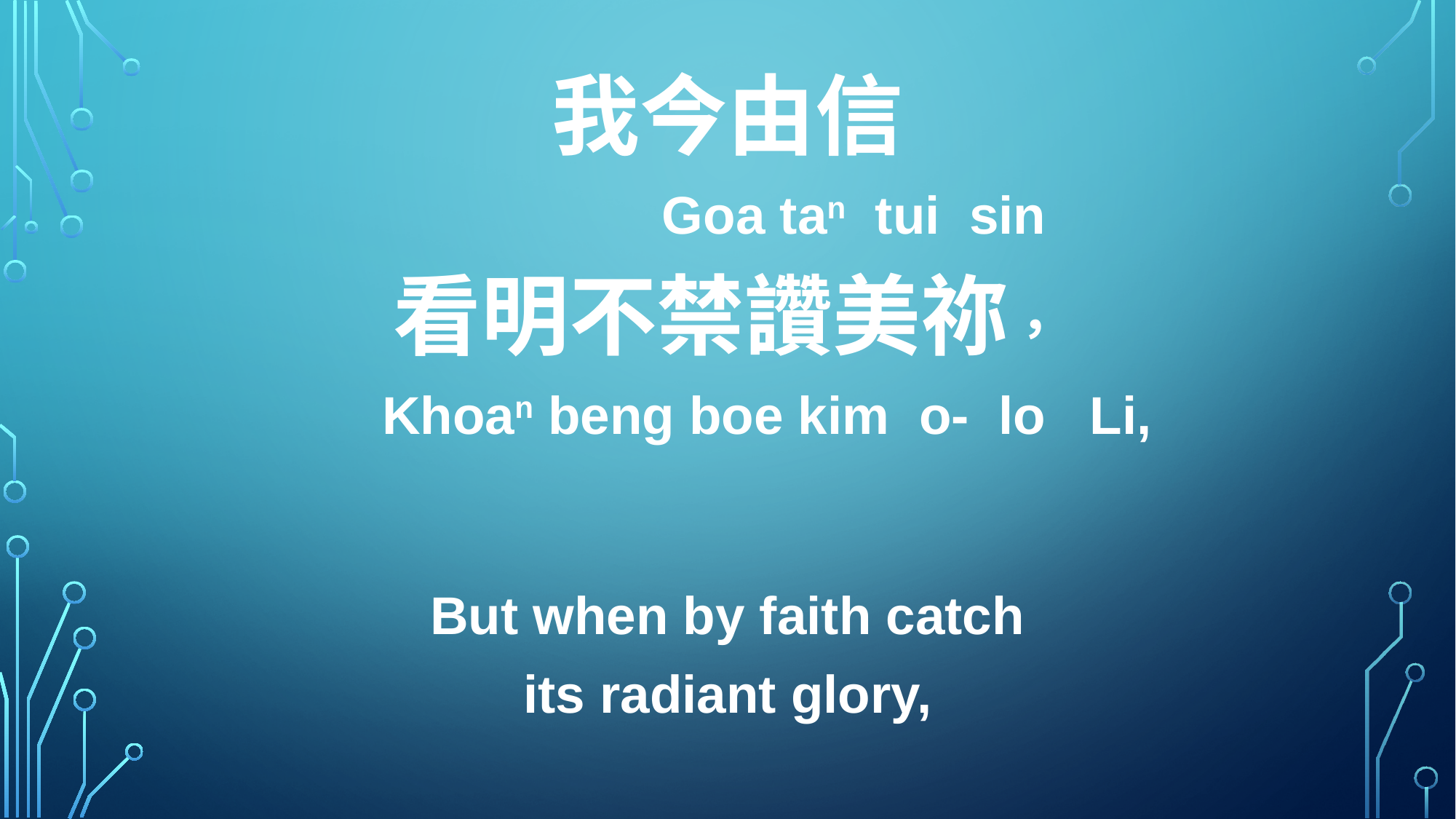

我今由信
                                  Goa tan  tui  sin
看明不禁讚美祢，
               Khoan beng boe kim  o-  lo   Li,

But when by faith catch
its radiant glory,